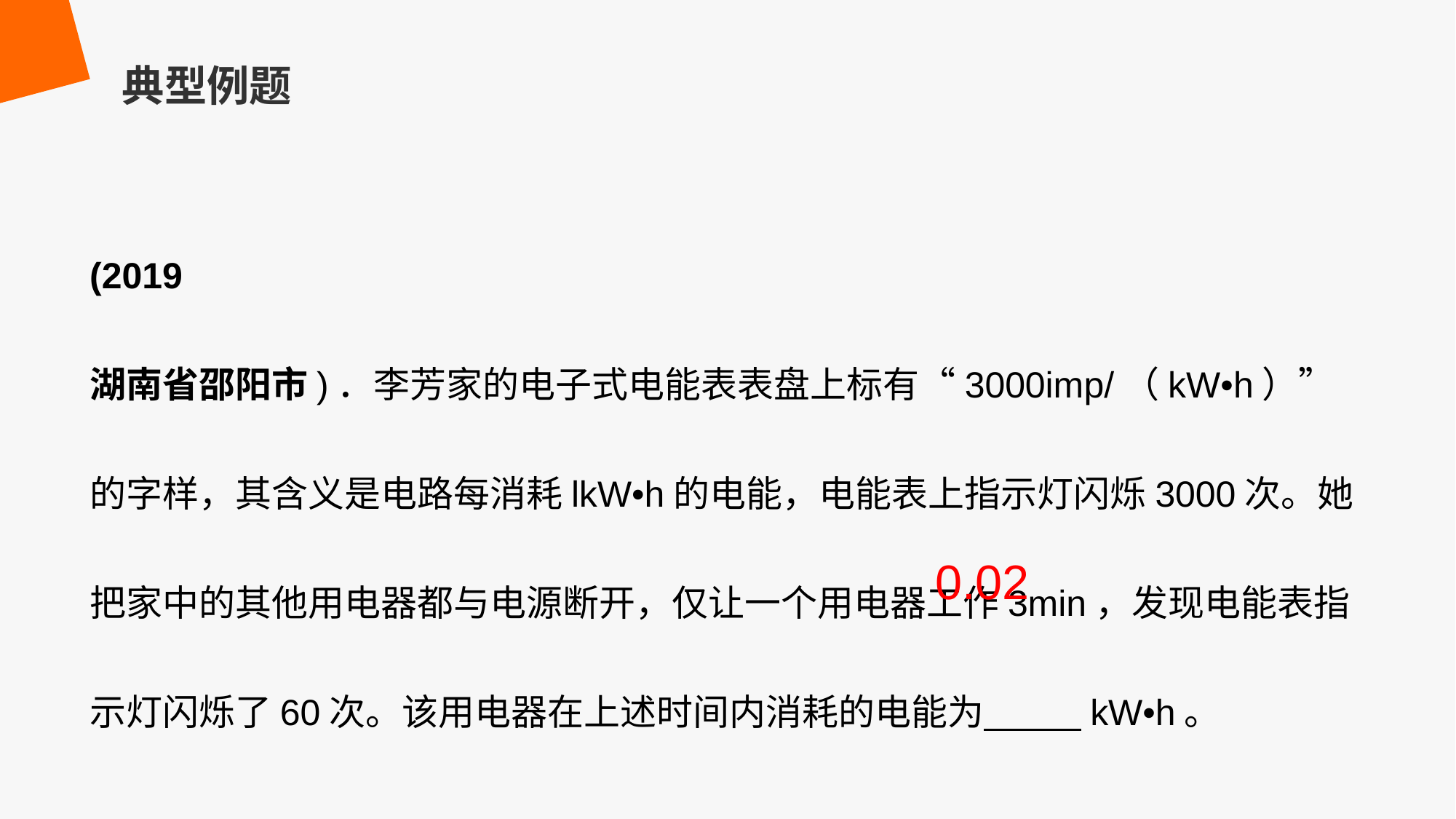

典型例题
(2019 湖南省邵阳市)．李芳家的电子式电能表表盘上标有“3000imp/（kW•h）”的字样，其含义是电路每消耗lkW•h的电能，电能表上指示灯闪烁3000次。她把家中的其他用电器都与电源断开，仅让一个用电器工作3min，发现电能表指示灯闪烁了60次。该用电器在上述时间内消耗的电能为　   　kW•h。
0.02